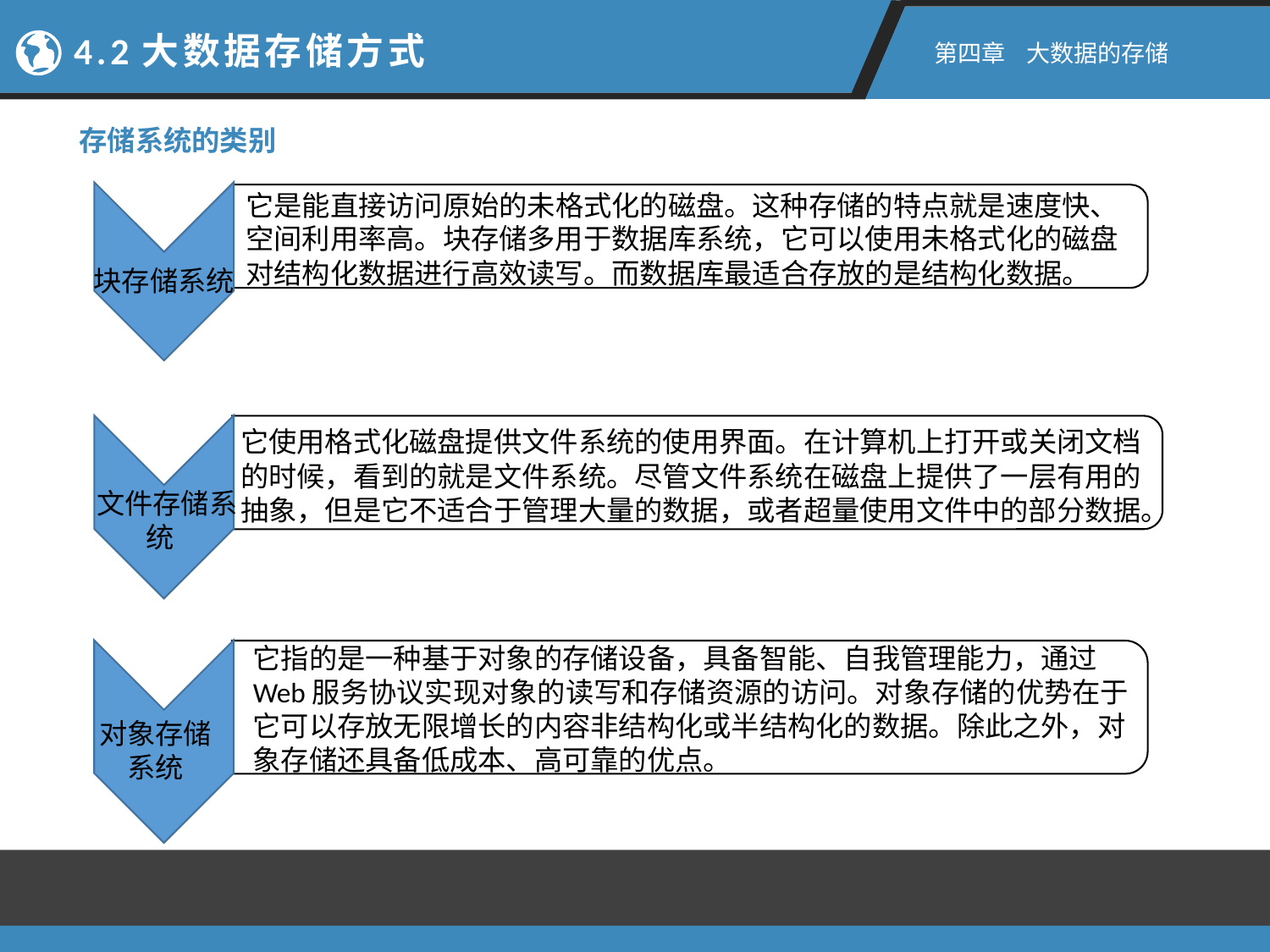

4.2大数据存储方式

第四章    大数据的存储
存储系统的类别

它是能直接访问原始的未格式化的磁盘。这种存储的特点就是速度快、空间利用率高。块存储多用于数据库系统，它可以使用未格式化的磁盘对结构化数据进行高效读写。而数据库最适合存放的是结构化数据。

块存储系统

它使用格式化磁盘提供文件系统的使用界面。在计算机上打开或关闭文档的时候，看到的就是文件系统。尽管文件系统在磁盘上提供了一层有用的抽象，但是它不适合于管理大量的数据，或者超量使用文件中的部分数据。

 文件存储系统

它指的是一种基于对象的存储设备，具备智能、自我管理能力，通过Web服务协议实现对象的读写和存储资源的访问。对象存储的优势在于它可以存放无限增长的内容非结构化或半结构化的数据。除此之外，对象存储还具备低成本、高可靠的优点。

对象存储系统